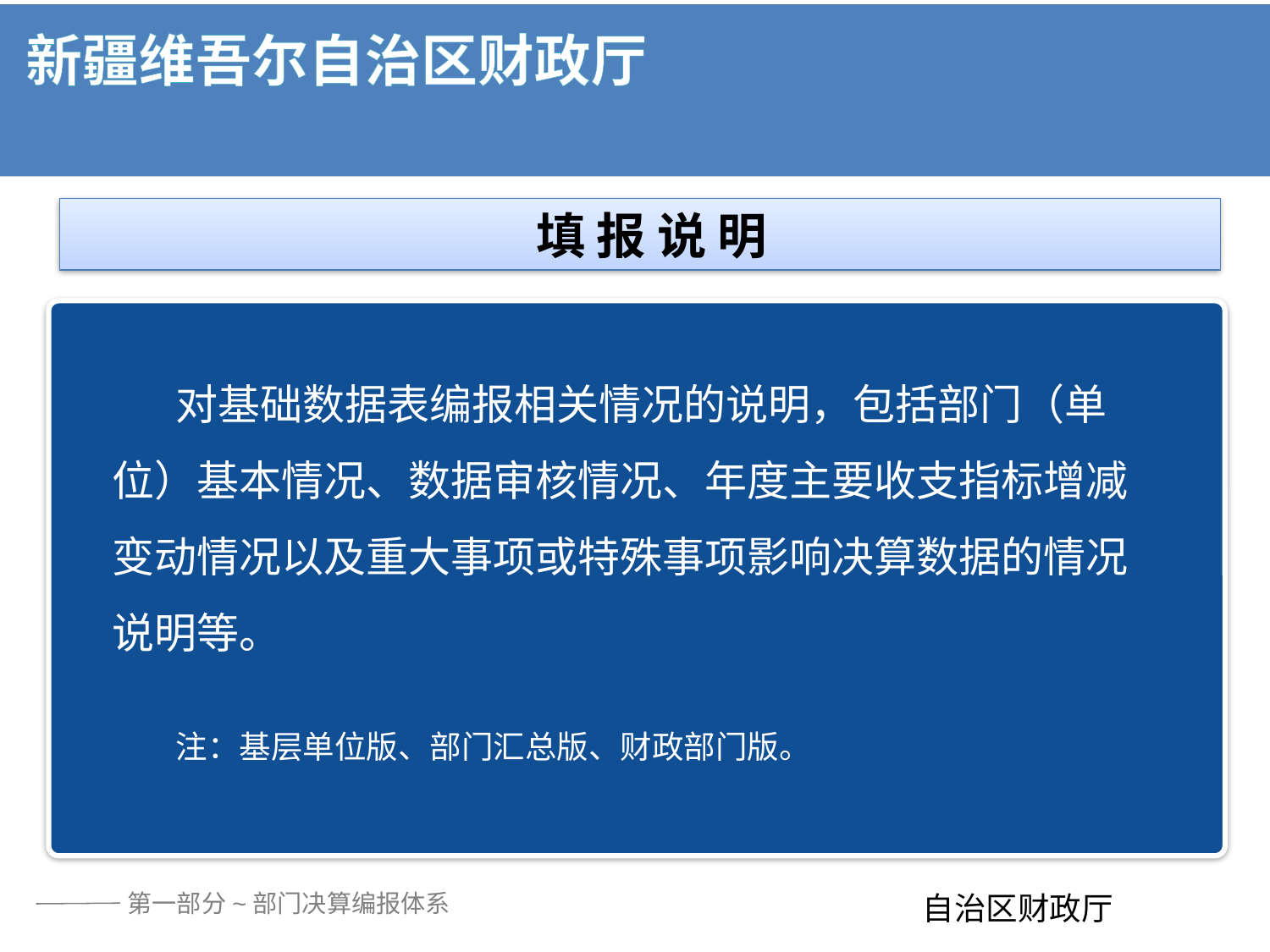

分析报告
 填 报 说 明

对基础数据表编报相关情况的说明，包括部门（单位）基本情况、数据审核情况、年度主要收支指标增减变动情况以及重大事项或特殊事项影响决算数据的情况说明等。

注：基层单位版、部门汇总版、财政部门版。
第一部分~部门决算编报体系
11